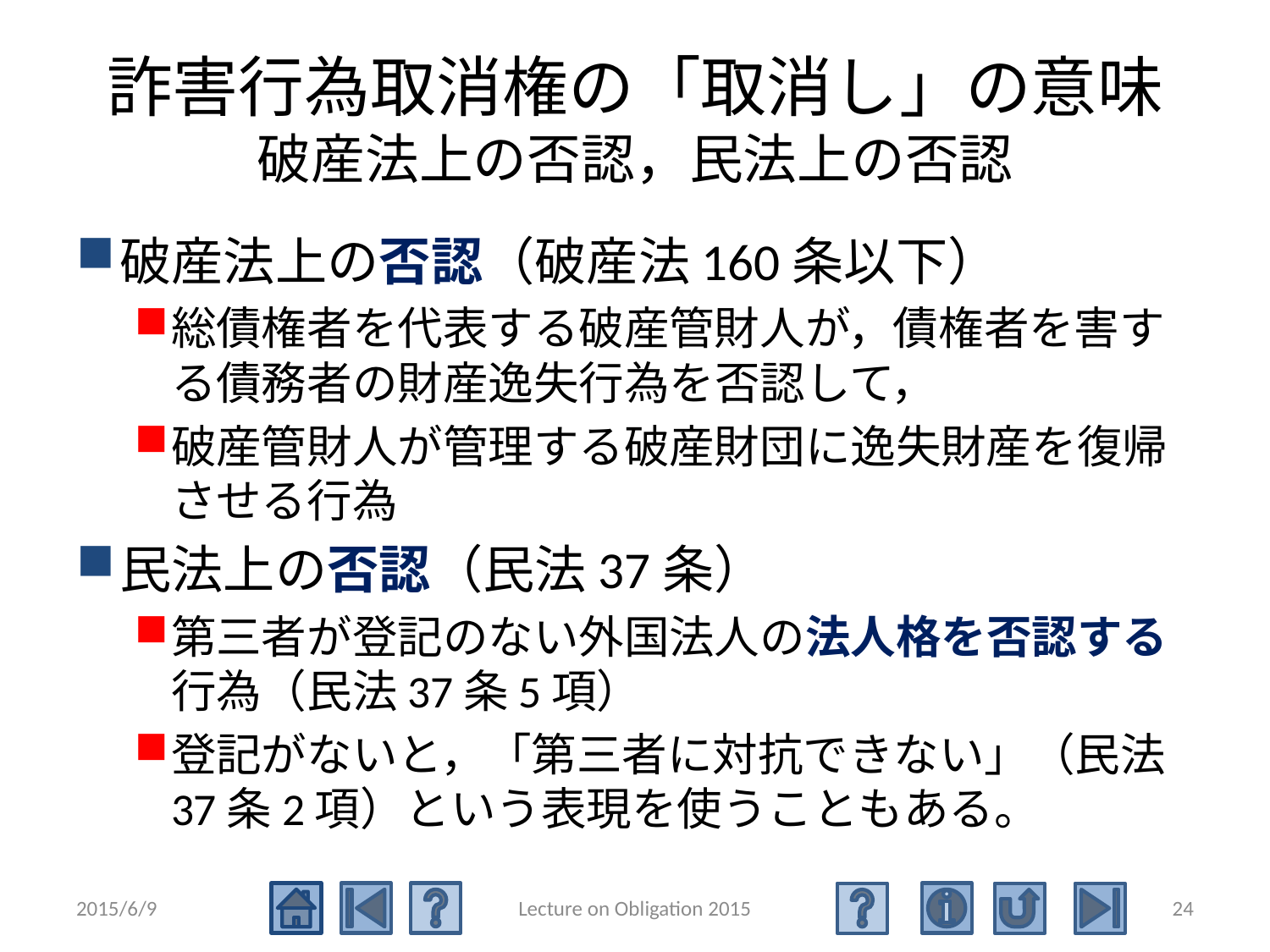

# 詐害行為取消権の「取消し」の意味 破産法上の否認，民法上の否認
破産法上の否認（破産法160条以下）
総債権者を代表する破産管財人が，債権者を害する債務者の財産逸失行為を否認して，
破産管財人が管理する破産財団に逸失財産を復帰させる行為
民法上の否認（民法37条）
第三者が登記のない外国法人の法人格を否認する行為（民法37条5項）
登記がないと，「第三者に対抗できない」（民法37条2項）という表現を使うこともある。

2015/6/9
Lecture on Obligation 2015
24